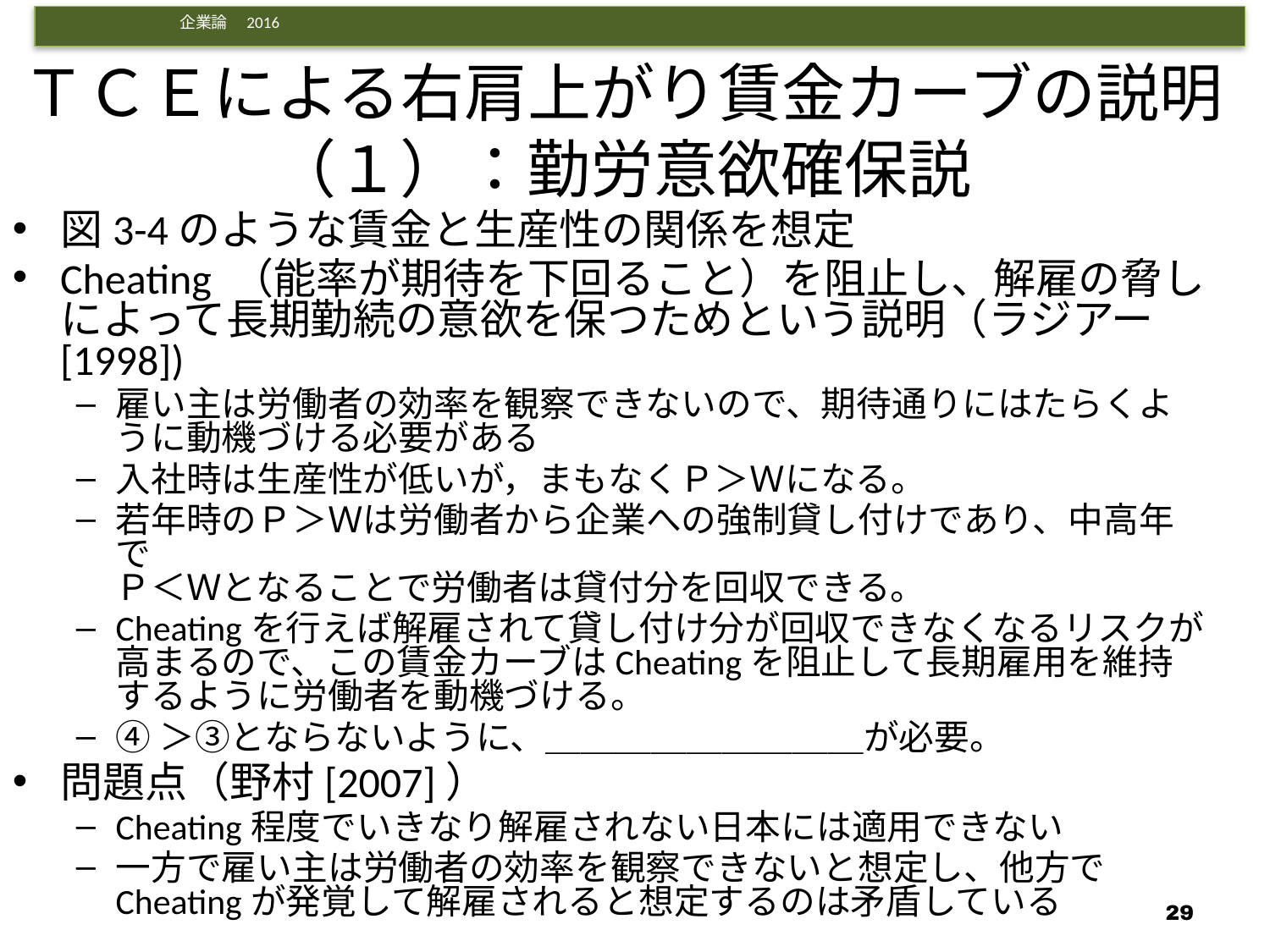

ＴＣＥによる右肩上がり賃金カーブの説明（１）：勤労意欲確保説
図3-4のような賃金と生産性の関係を想定
Cheating （能率が期待を下回ること）を阻止し、解雇の脅しによって長期勤続の意欲を保つためという説明（ラジアー[1998])
雇い主は労働者の効率を観察できないので、期待通りにはたらくように動機づける必要がある
入社時は生産性が低いが，まもなくＰ＞Ｗになる。
若年時のＰ＞Ｗは労働者から企業への強制貸し付けであり、中高年で
Ｐ＜Ｗとなることで労働者は貸付分を回収できる。
Cheatingを行えば解雇されて貸し付け分が回収できなくなるリスクが高まるので、この賃金カーブはCheatingを阻止して長期雇用を維持するように労働者を動機づける。
④＞③とならないように、＿＿＿＿＿＿＿＿＿が必要。
問題点（野村[2007]）
Cheating程度でいきなり解雇されない日本には適用できない
一方で雇い主は労働者の効率を観察できないと想定し、他方でCheatingが発覚して解雇されると想定するのは矛盾している

29